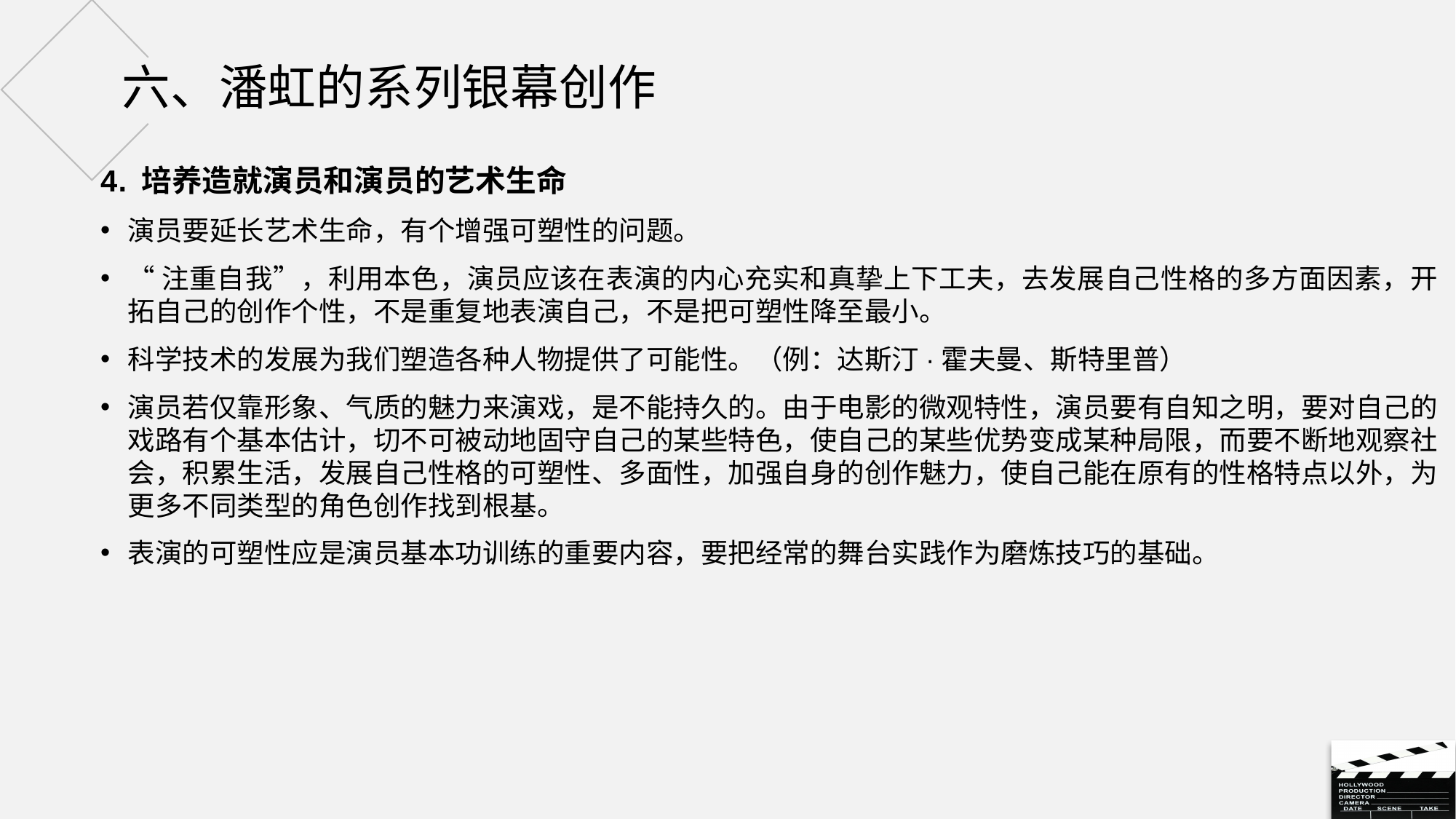

# 六、潘虹的系列银幕创作
培养造就演员和演员的艺术生命
演员要延长艺术生命，有个增强可塑性的问题。
“注重自我”，利用本色，演员应该在表演的内心充实和真挚上下工夫，去发展自己性格的多方面因素，开拓自己的创作个性，不是重复地表演自己，不是把可塑性降至最小。
科学技术的发展为我们塑造各种人物提供了可能性。（例：达斯汀·霍夫曼、斯特里普）
演员若仅靠形象、气质的魅力来演戏，是不能持久的。由于电影的微观特性，演员要有自知之明，要对自己的戏路有个基本估计，切不可被动地固守自己的某些特色，使自己的某些优势变成某种局限，而要不断地观察社会，积累生活，发展自己性格的可塑性、多面性，加强自身的创作魅力，使自己能在原有的性格特点以外，为更多不同类型的角色创作找到根基。
表演的可塑性应是演员基本功训练的重要内容，要把经常的舞台实践作为磨炼技巧的基础。